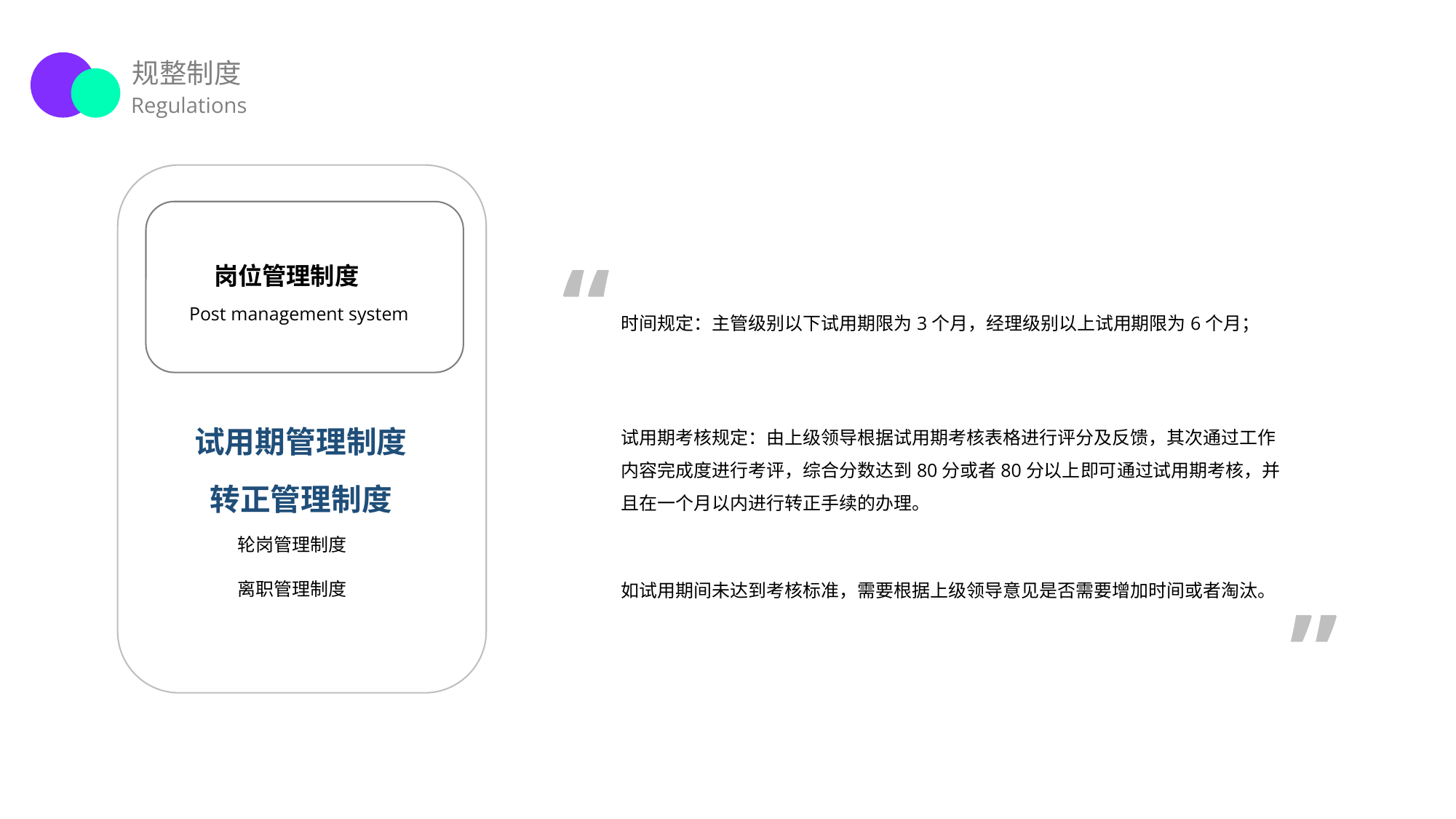

规整制度
Regulations
Post management system

“
岗位管理制度
时间规定：主管级别以下试用期限为3个月，经理级别以上试用期限为6个月；
Post management system
试用期管理制度
试用期考核规定：由上级领导根据试用期考核表格进行评分及反馈，其次通过工作内容完成度进行考评，综合分数达到80分或者80分以上即可通过试用期考核，并且在一个月以内进行转正手续的办理。
转正管理制度
轮岗管理制度
如试用期间未达到考核标准，需要根据上级领导意见是否需要增加时间或者淘汰。
离职管理制度
”